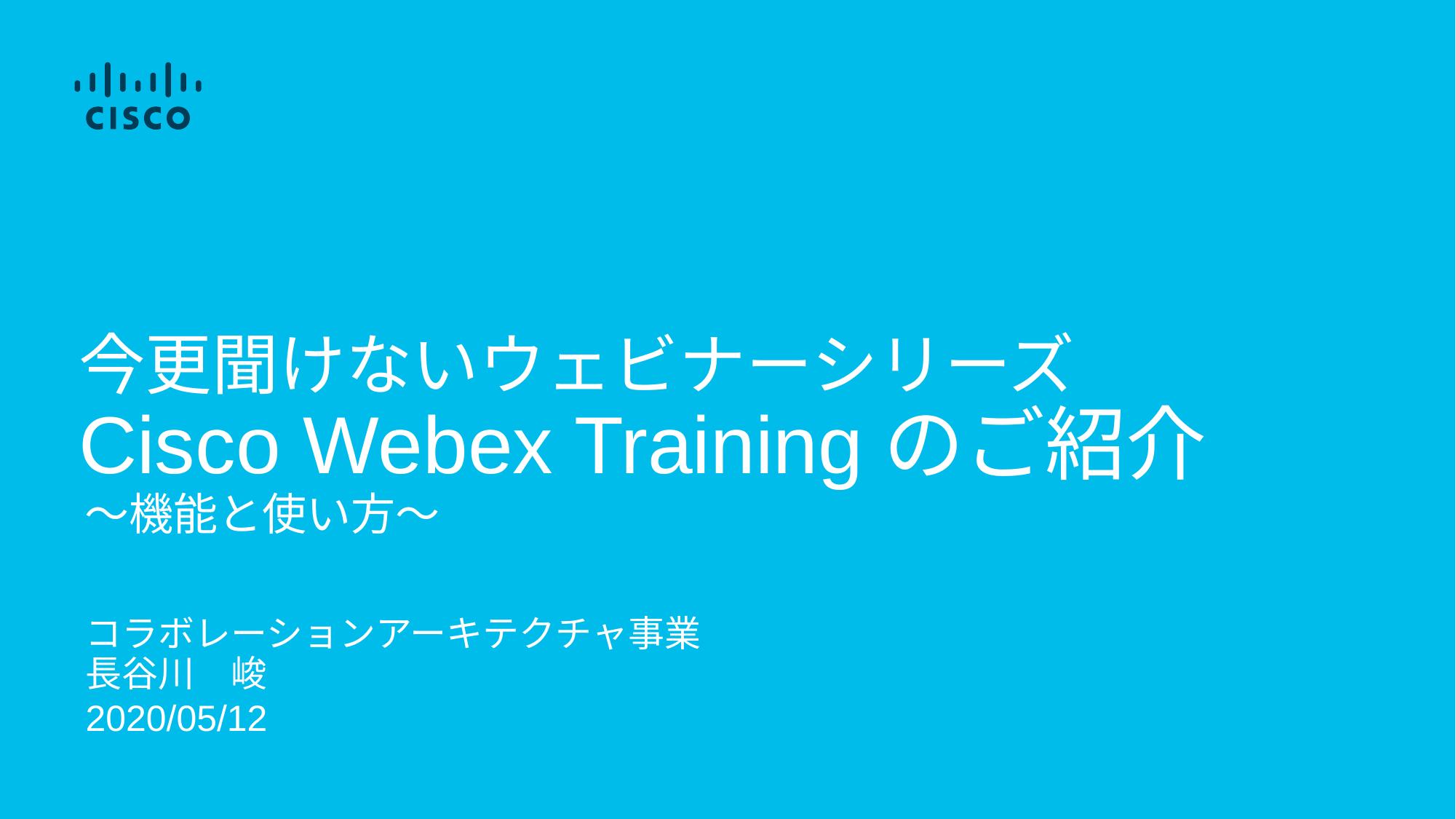

# 今更聞けないウェビナーシリーズ Cisco Webex Trainingのご紹介
～機能と使い方～
コラボレーションアーキテクチャ事業
長谷川　峻
2020/05/12